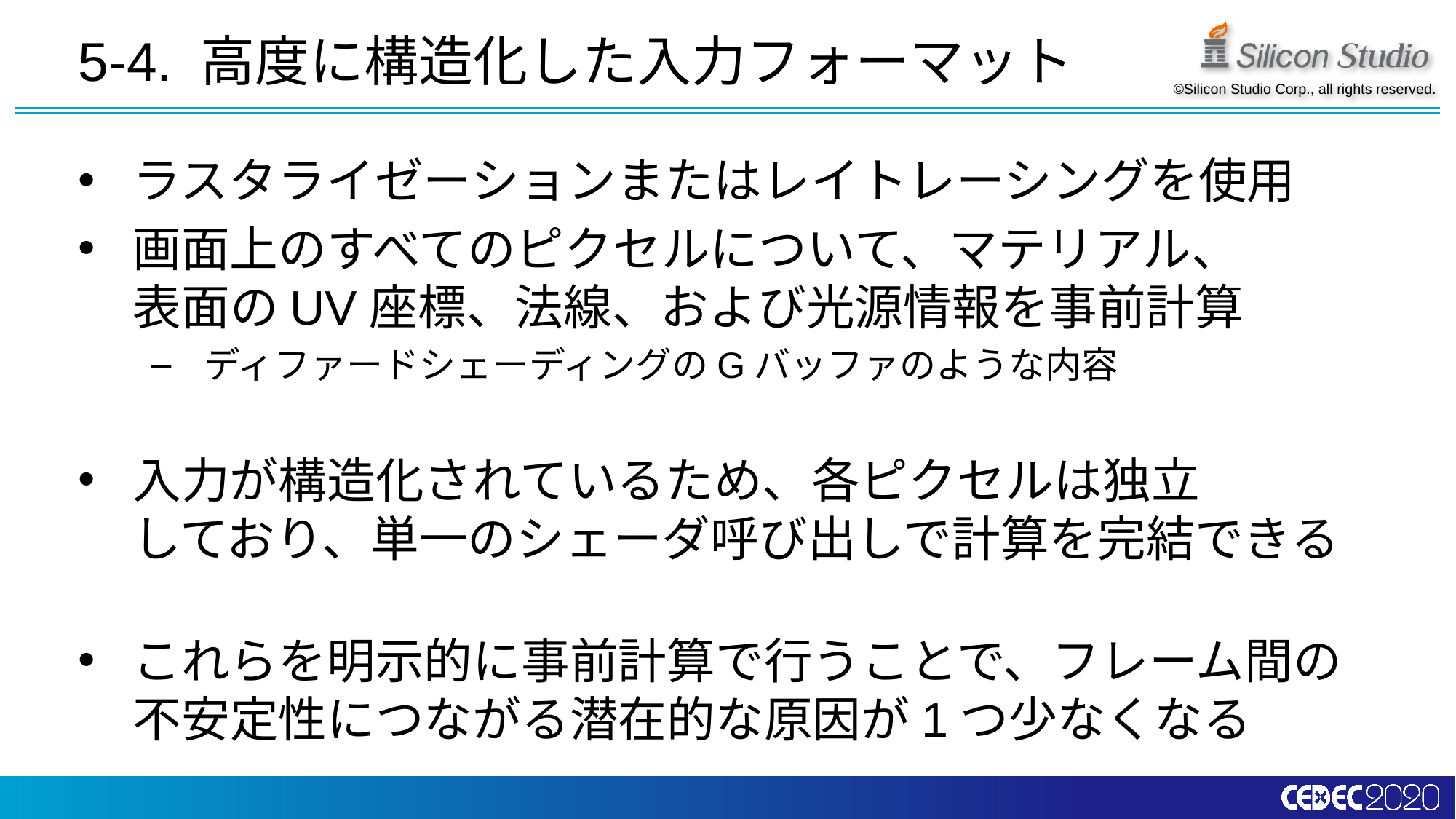

# 5-4. 高度に構造化した入力フォーマット
ラスタライゼーションまたはレイトレーシングを使用
画面上のすべてのピクセルについて、マテリアル、
表面のUV座標、法線、および光源情報を事前計算
ディファードシェーディングのGバッファのような内容

入力が構造化されているため、各ピクセルは独立
しており、単一のシェーダ呼び出しで計算を完結できる

これらを明示的に事前計算で行うことで、フレーム間の
不安定性につながる潜在的な原因が1つ少なくなる